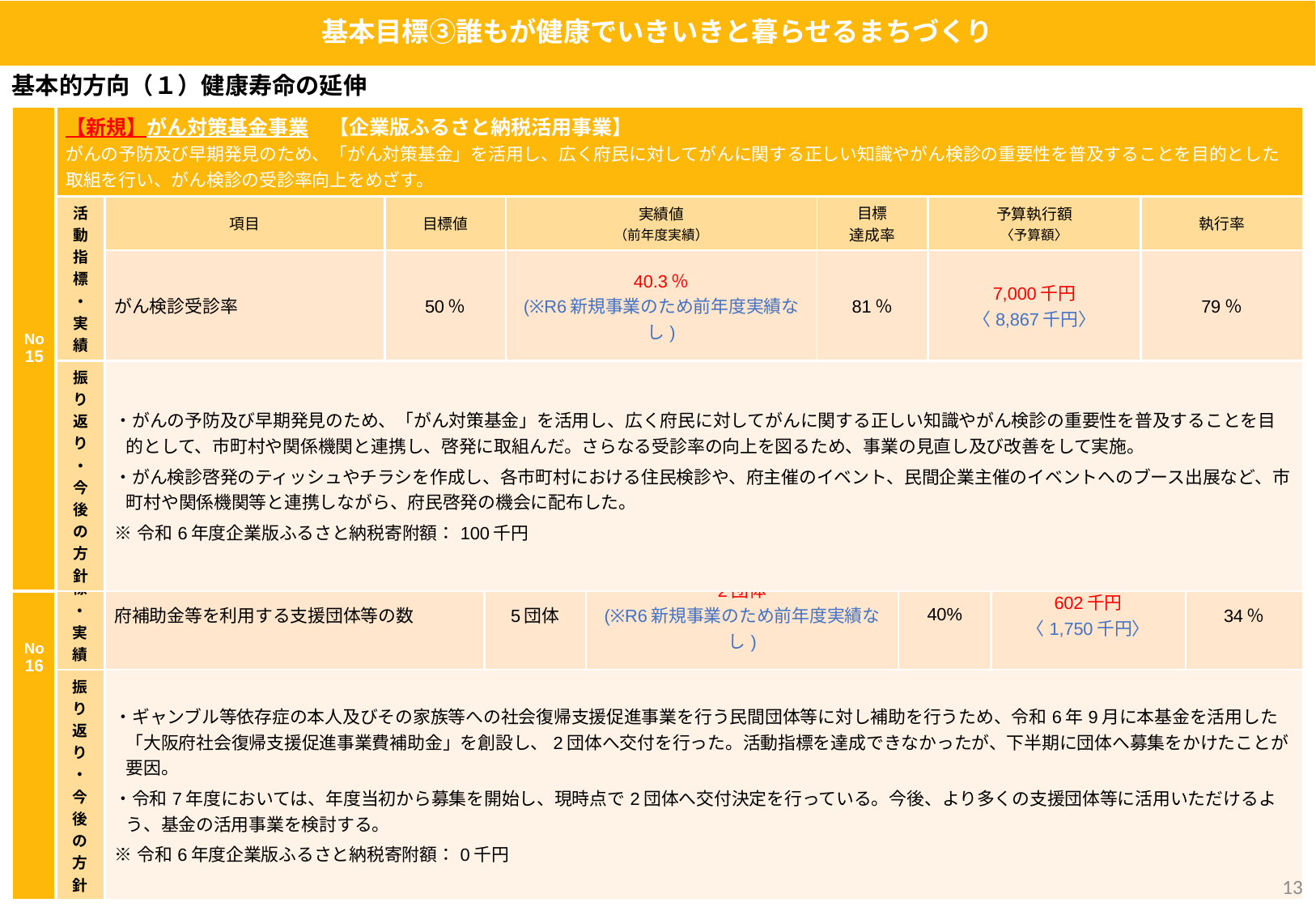

基本目標③誰もが健康でいきいきと暮らせるまちづくり
基本的方向（１）健康寿命の延伸
| No 15 | 【新規】がん対策基金事業　【企業版ふるさと納税活用事業】 がんの予防及び早期発見のため、「がん対策基金」を活用し、広く府民に対してがんに関する正しい知識やがん検診の重要性を普及することを目的とした取組を行い、がん検診の受診率向上をめざす。 |  |  |  |  |  |  |
| --- | --- | --- | --- | --- | --- | --- | --- |
|  | 活動指標・ 実績 | 項目 | 目標値 | 実績値 （前年度実績） | 目標 達成率 | 予算執行額 〈予算額〉 | 執行率 |
|  |  | がん検診受診率 | 50％ | 40.3％ (※R6新規事業のため前年度実績なし) | 81％ | 7,000千円 〈8,867千円〉 | 79％ |
|  | 振り返り・ 今後の方針 | ・がんの予防及び早期発見のため、「がん対策基金」を活用し、広く府民に対してがんに関する正しい知識やがん検診の重要性を普及することを目的として、市町村や関係機関と連携し、啓発に取組んだ。さらなる受診率の向上を図るため、事業の見直し及び改善をして実施。 ・がん検診啓発のティッシュやチラシを作成し、各市町村における住民検診や、府主催のイベント、民間企業主催のイベントへのブース出展など、市町村や関係機関等と連携しながら、府民啓発の機会に配布した。 ※令和6年度企業版ふるさと納税寄附額：100千円 |  |  |  |  |  |
| No16 | ギャンブル等依存症対策基金事業　【企業版ふるさと納税活用事業】 ギャンブル等依存症の本人・家族等が、その抱える課題や困難度に応じた最適な支援を受けられるよう、支援の担い手として活動する民間団体等と協働し、予防、相談、治療、回復支援を切れ目なく行う。 |  |  |  |  |  |  |
| --- | --- | --- | --- | --- | --- | --- | --- |
|  | 活動指標・ 実績 | 項目 | 目標値 | 実績値 （前年度実績） | 目標 達成率 | 予算執行額 〈予算額〉 | 執行率 |
|  |  | 府補助金等を利用する支援団体等の数 | 5団体 | 2団体 (※R6新規事業のため前年度実績なし) | 40% | 602千円 〈1,750千円〉 | 34％ |
|  | 振り返り・ 今後の方針 | ・ギャンブル等依存症の本人及びその家族等への社会復帰支援促進事業を行う民間団体等に対し補助を行うため、令和6年9月に本基金を活用した「大阪府社会復帰支援促進事業費補助金」を創設し、2団体へ交付を行った。活動指標を達成できなかったが、下半期に団体へ募集をかけたことが要因。 ・令和7年度においては、年度当初から募集を開始し、現時点で2団体へ交付決定を行っている。今後、より多くの支援団体等に活用いただけるよう、基金の活用事業を検討する。 ※令和6年度企業版ふるさと納税寄附額：0千円 |  |  |  |  |  |
13